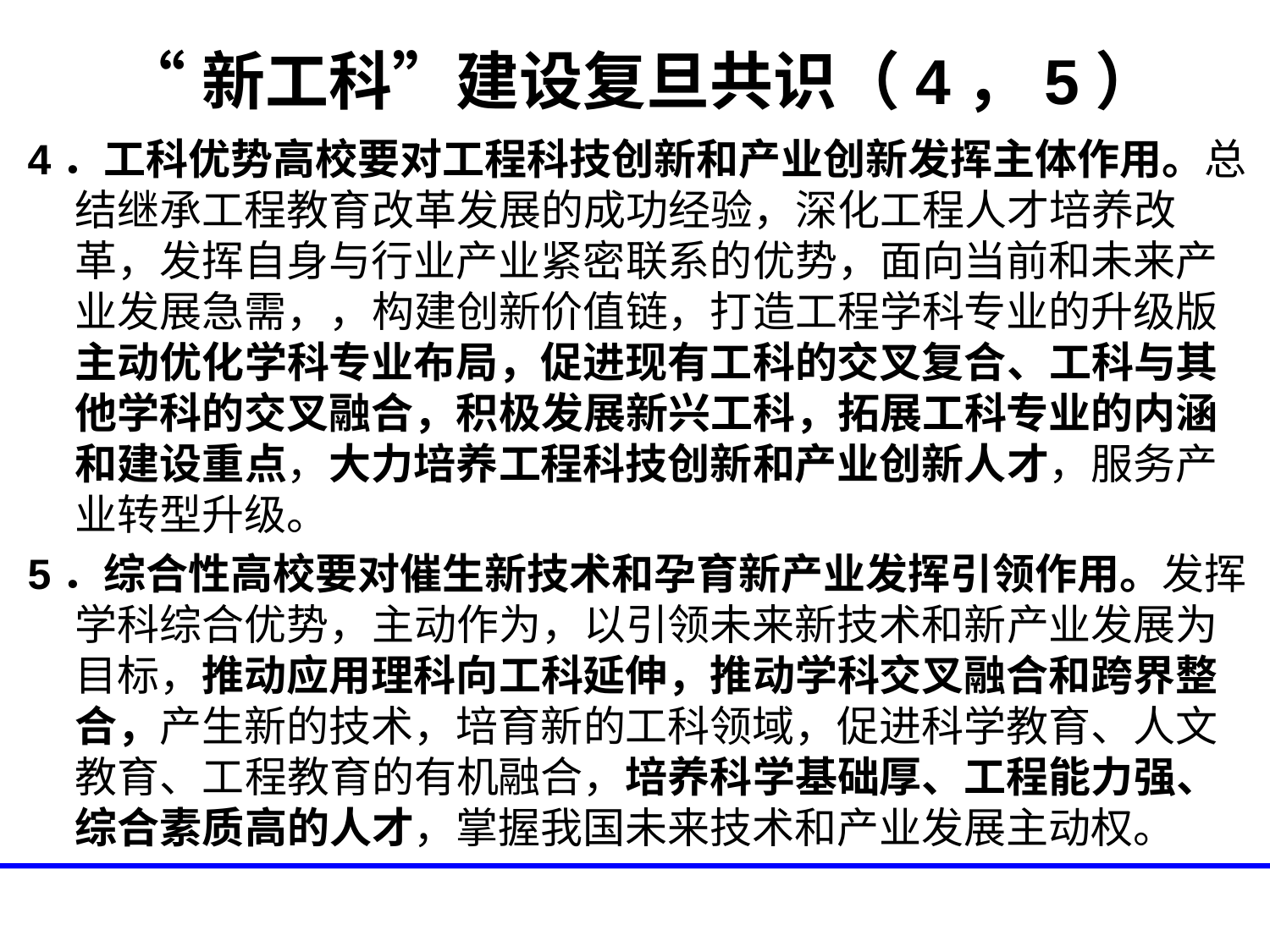

“新工科”建设复旦共识（4，5）
4．工科优势高校要对工程科技创新和产业创新发挥主体作用。总结继承工程教育改革发展的成功经验，深化工程人才培养改革，发挥自身与行业产业紧密联系的优势，面向当前和未来产业发展急需，，构建创新价值链，打造工程学科专业的升级版主动优化学科专业布局，促进现有工科的交叉复合、工科与其他学科的交叉融合，积极发展新兴工科，拓展工科专业的内涵和建设重点，大力培养工程科技创新和产业创新人才，服务产业转型升级。
5．综合性高校要对催生新技术和孕育新产业发挥引领作用。发挥学科综合优势，主动作为，以引领未来新技术和新产业发展为目标，推动应用理科向工科延伸，推动学科交叉融合和跨界整合，产生新的技术，培育新的工科领域，促进科学教育、人文教育、工程教育的有机融合，培养科学基础厚、工程能力强、综合素质高的人才，掌握我国未来技术和产业发展主动权。